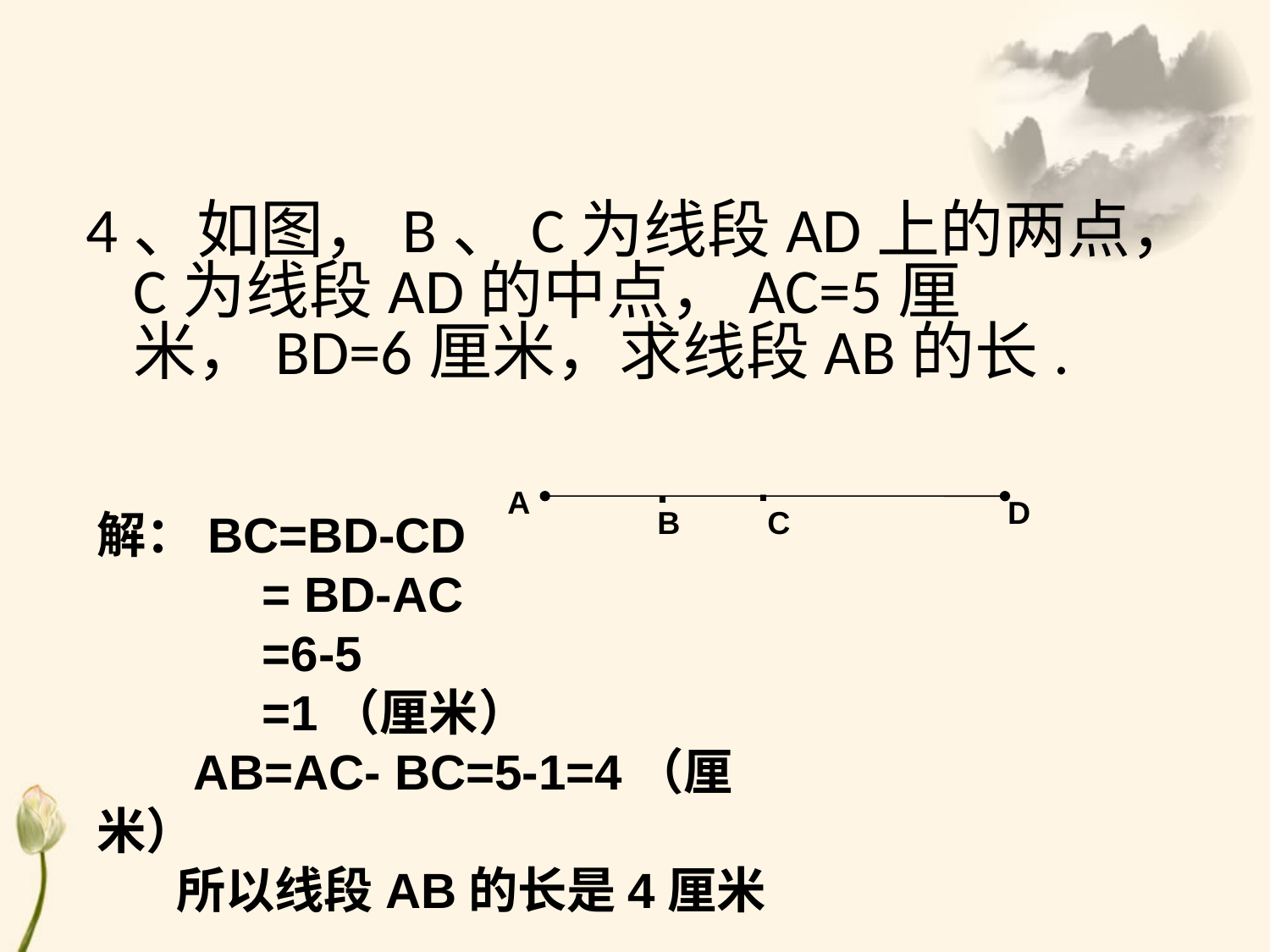

4、如图，B、C为线段AD上的两点，C为线段AD的中点，AC=5厘米，BD=6厘米，求线段AB的长.
·
·
A
D

B
C
解：BC=BD-CD
            = BD-AC
            =6-5
            =1（厘米）
       AB=AC- BC=5-1=4（厘米）
      所以线段AB的长是4厘米